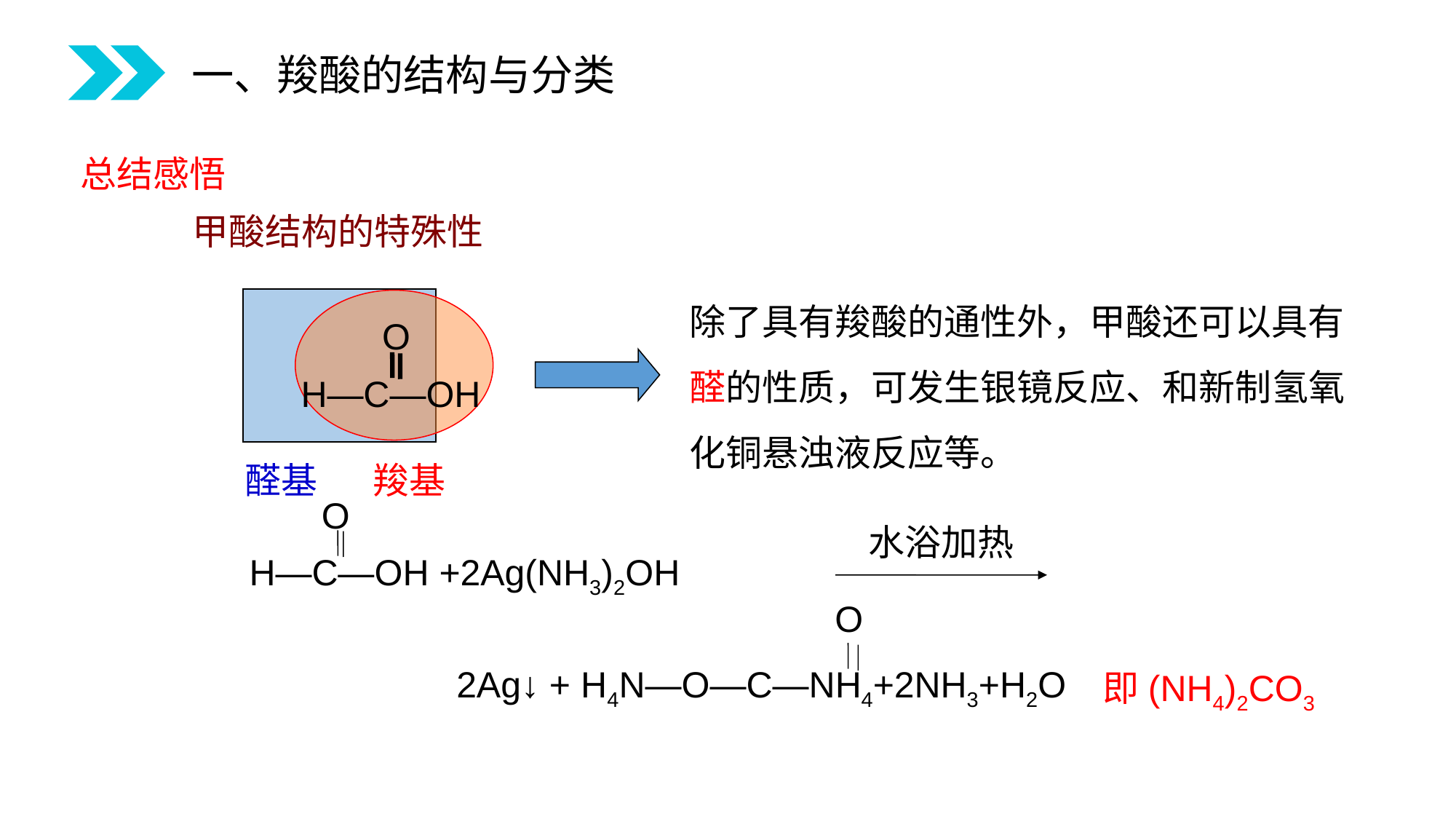

一、羧酸的结构与分类
总结感悟
甲酸结构的特殊性
除了具有羧酸的通性外，甲酸还可以具有醛的性质，可发生银镜反应、和新制氢氧化铜悬浊液反应等。

O

H—C—OH
醛基
羧基
O
水浴加热

H—C—OH +2Ag(NH3)2OH

O

2Ag↓ + H4N—O—C—NH4+2NH3+H2O
即(NH4)2CO3